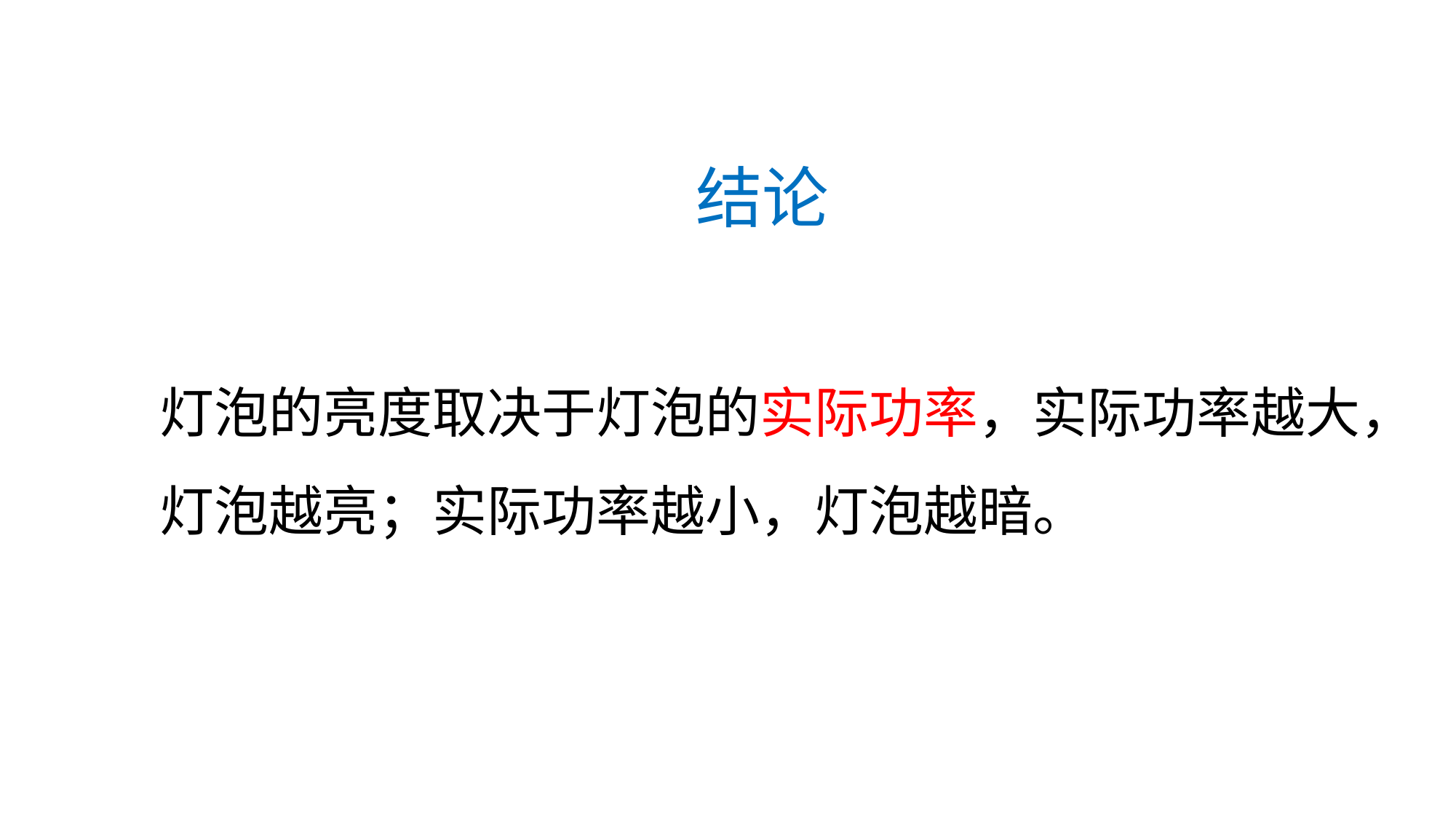

结论

灯泡的亮度取决于灯泡的实际功率，实际功率越大，灯泡越亮；实际功率越小，灯泡越暗。